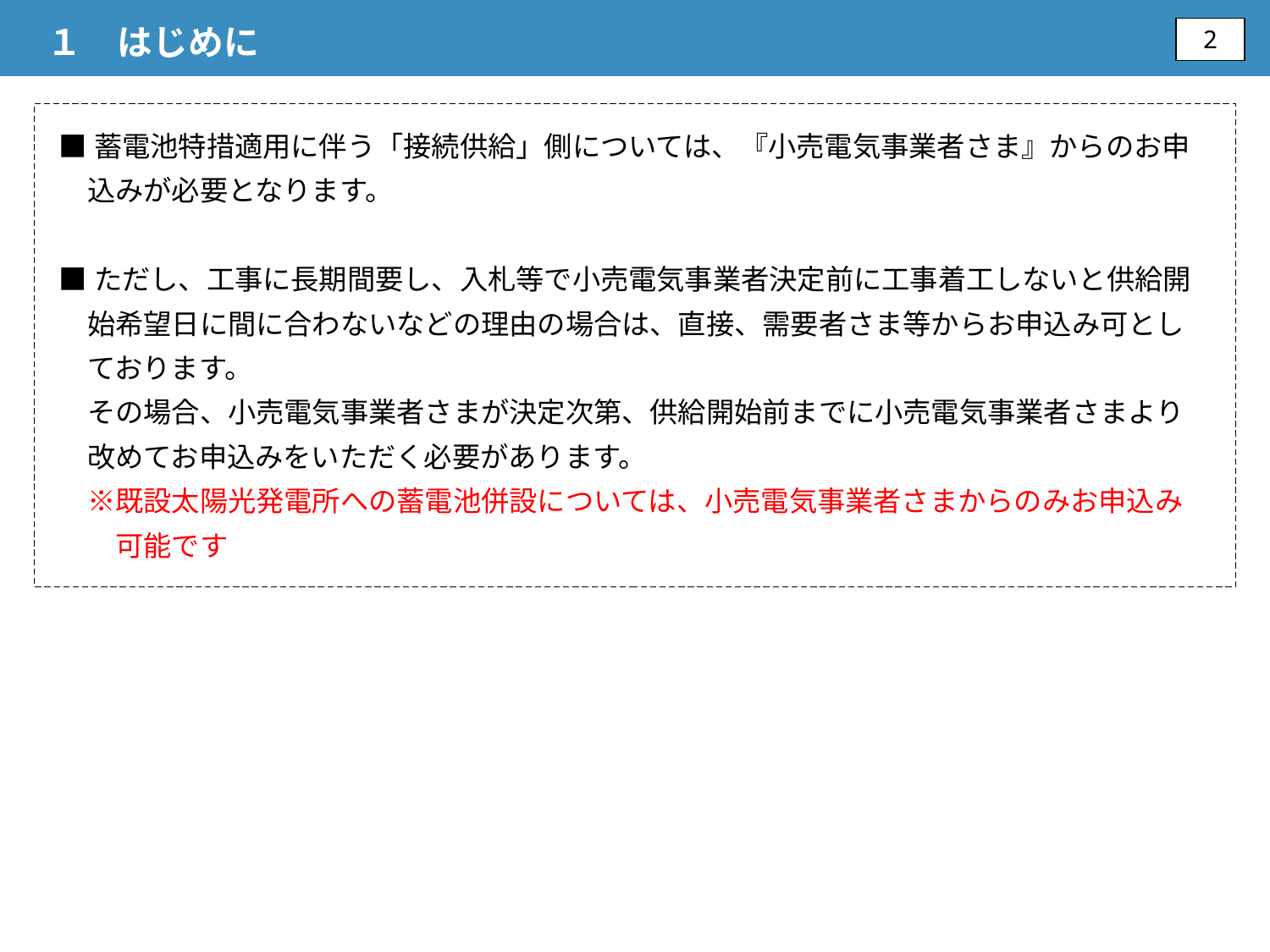

# １　はじめに
■蓄電池特措適用に伴う「接続供給」側については、『小売電気事業者さま』からのお申
　込みが必要となります。

■ただし、工事に長期間要し、入札等で小売電気事業者決定前に工事着工しないと供給開
　始希望日に間に合わないなどの理由の場合は、直接、需要者さま等からお申込み可とし
　ております。
　その場合、小売電気事業者さまが決定次第、供給開始前までに小売電気事業者さまより
　改めてお申込みをいただく必要があります。
　※既設太陽光発電所への蓄電池併設については、小売電気事業者さまからのみお申込み
　　可能です